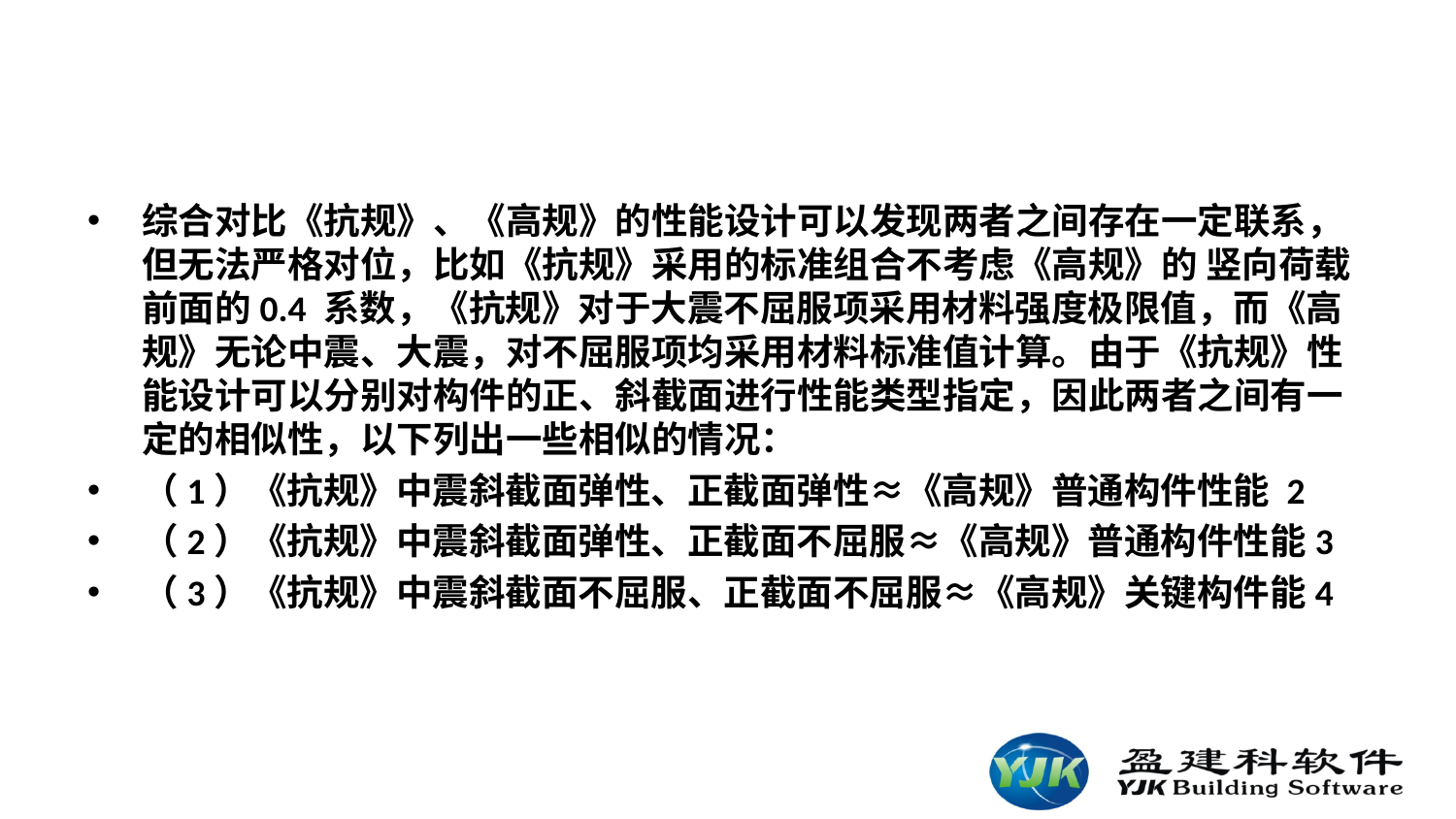

综合对比《抗规》、《高规》的性能设计可以发现两者之间存在一定联系，但无法严格对位，比如《抗规》采用的标准组合不考虑《高规》的 竖向荷载前面的0.4 系数，《抗规》对于大震不屈服项采用材料强度极限值，而《高规》无论中震、大震，对不屈服项均采用材料标准值计算。由于《抗规》性能设计可以分别对构件的正、斜截面进行性能类型指定，因此两者之间有一定的相似性，以下列出一些相似的情况：
（1）《抗规》中震斜截面弹性、正截面弹性≈《高规》普通构件性能 2
（2）《抗规》中震斜截面弹性、正截面不屈服≈《高规》普通构件性能3
（3）《抗规》中震斜截面不屈服、正截面不屈服≈《高规》关键构件能4